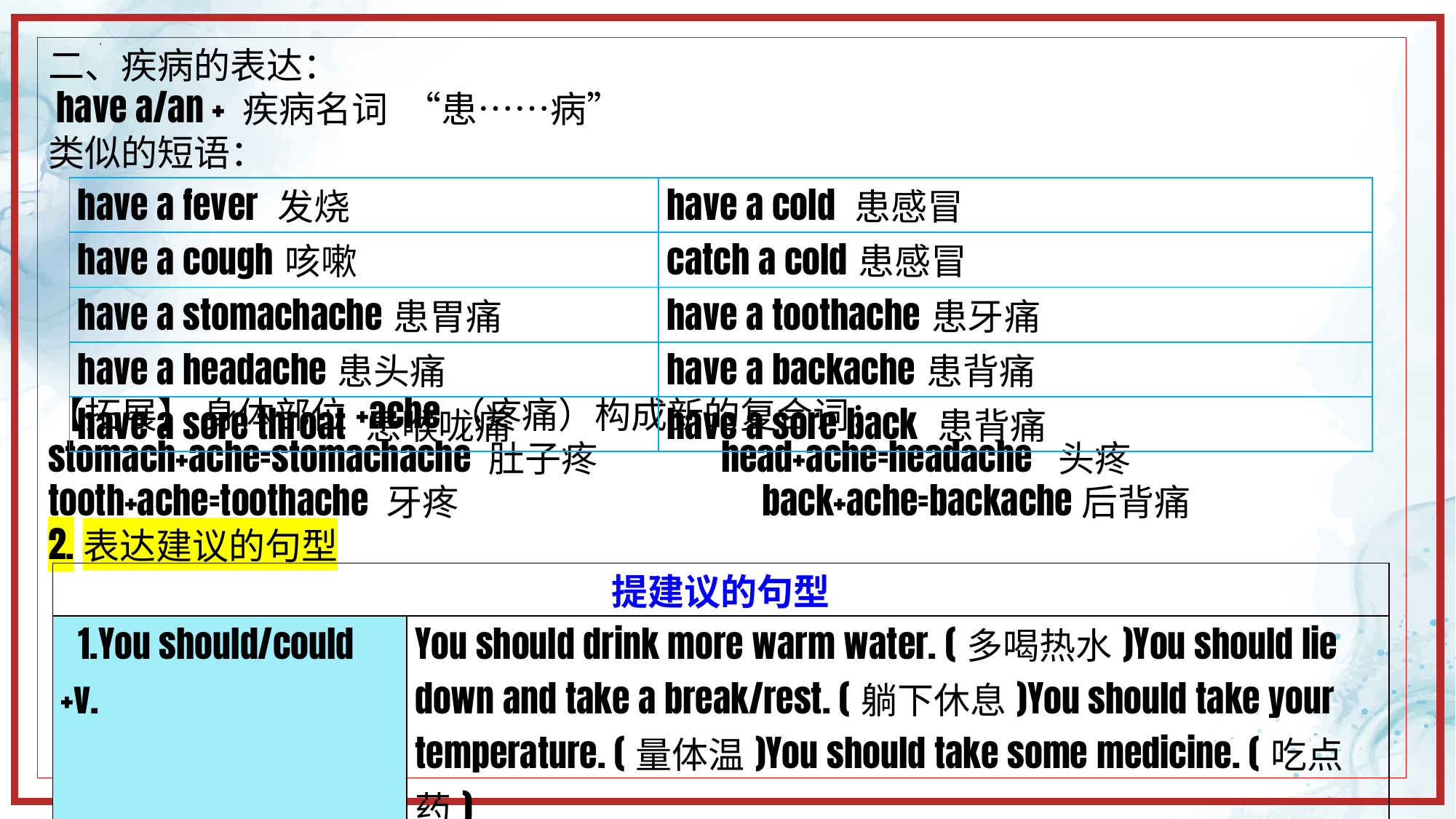

二、疾病的表达：
 have a/an + 疾病名词  “患……病”
类似的短语：

【拓展】 身体部位+ache（疼痛）构成新的复合词：
stomach+ache=stomachache 肚子疼              head+ache=headache  头疼  tooth+ache=toothache 牙疼                                    back+ache=backache后背痛
2.表达建议的句型
| have a fever 发烧 | have a cold 患感冒 |
| --- | --- |
| have a cough咳嗽 | catch a cold患感冒 |
| have a stomachache患胃痛 | have a toothache患牙痛 |
| have a headache患头痛 | have a backache患背痛 |
| have a sore throat 患喉咙痛 | have a sore back 患背痛 |
| 提建议的句型 |  |
| --- | --- |
| 1.You should/could +v. | You should drink more warm water. (多喝热水)You should lie down and take a break/rest. (躺下休息)You should take your temperature. (量体温)You should take some medicine. (吃点药) |